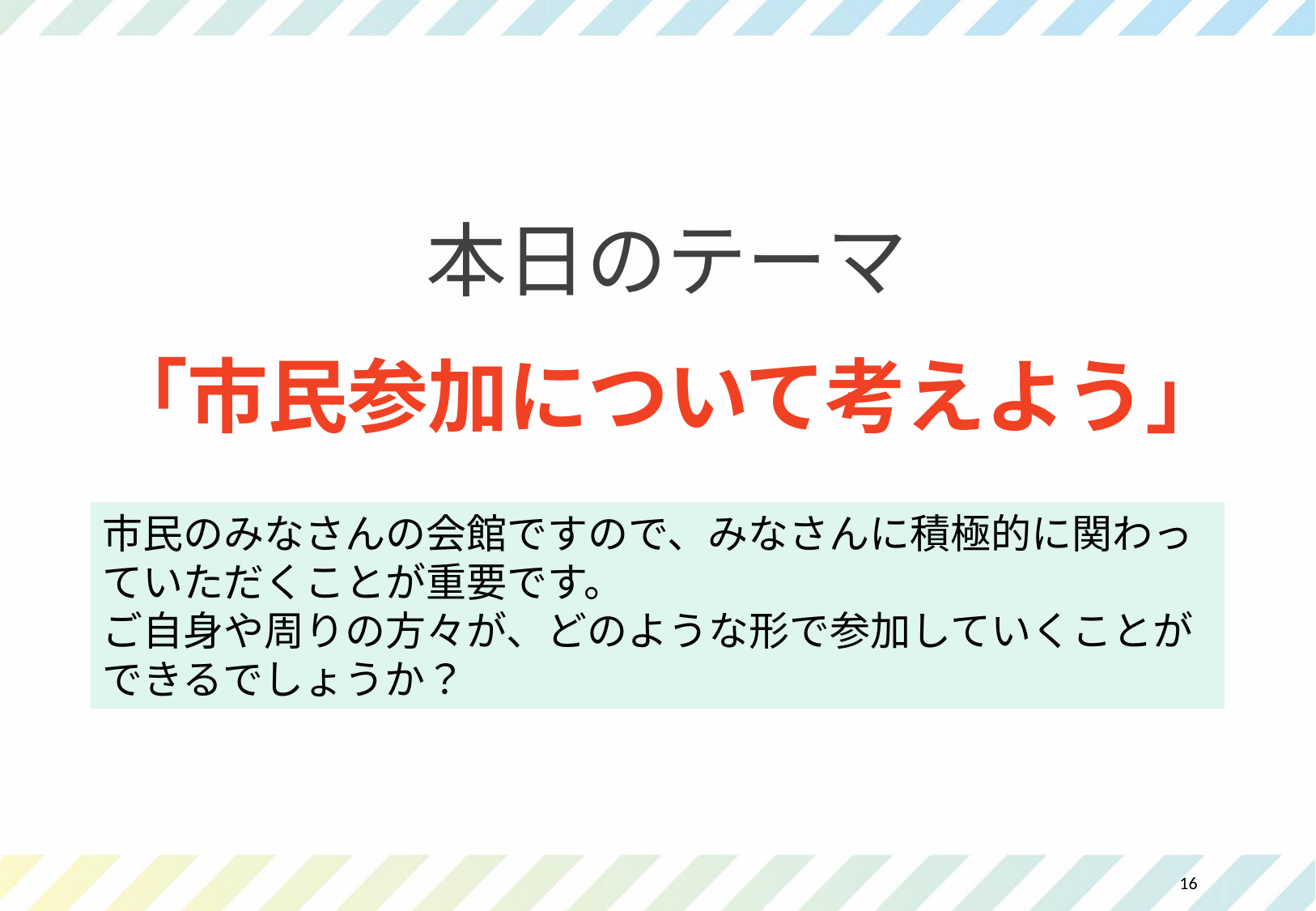

# 本日のテーマ 「市民参加について考えよう」
市民のみなさんの会館ですので、みなさんに積極的に関わっていただくことが重要です。
ご自身や周りの方々が、どのような形で参加していくことができるでしょうか？
16